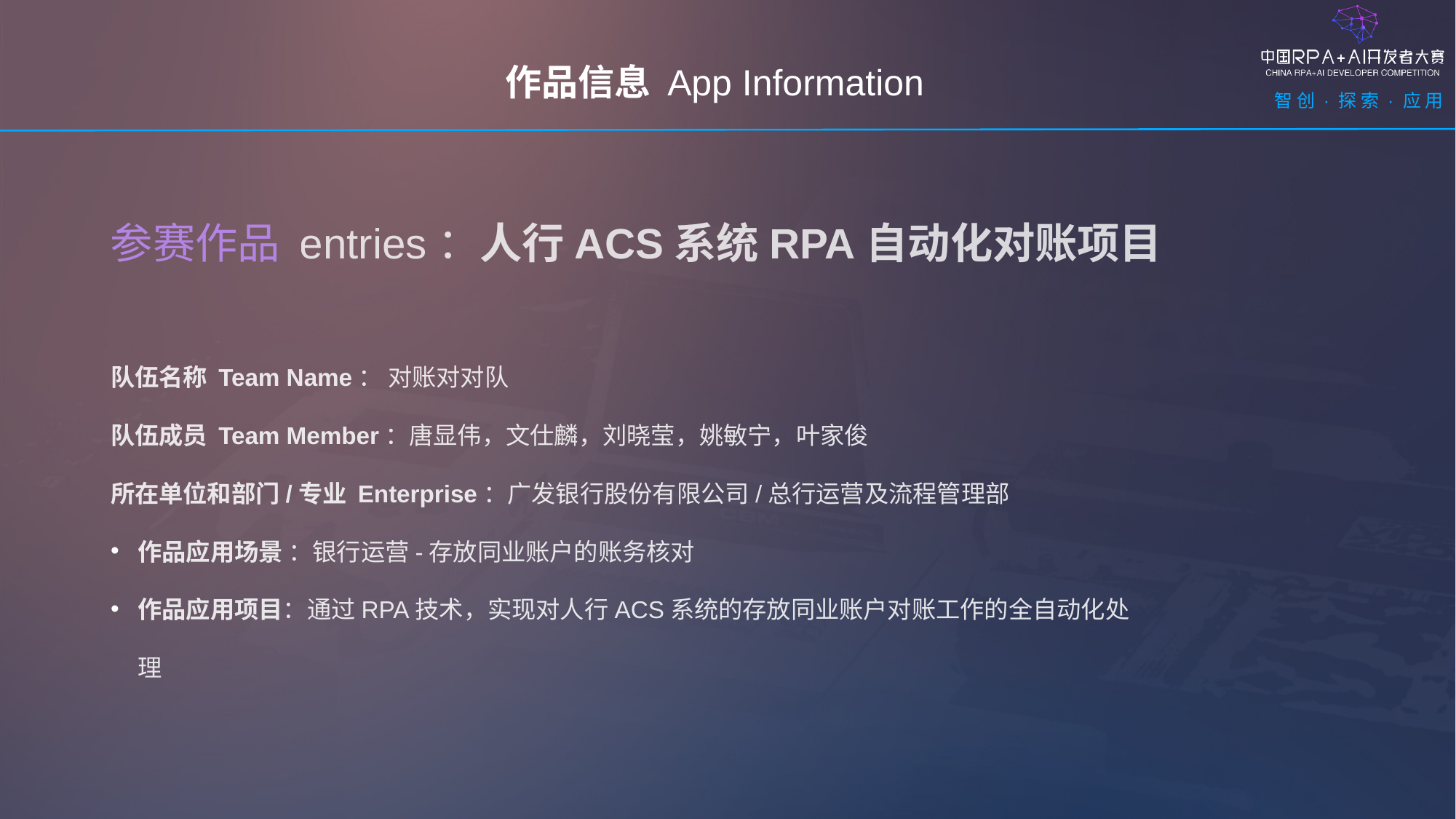

作品信息 App Information
参赛作品 entries：人行ACS系统RPA自动化对账项目
队伍名称 Team Name： 对账对对队
队伍成员 Team Member：唐显伟，文仕麟，刘晓莹，姚敏宁，叶家俊
所在单位和部门/专业 Enterprise：广发银行股份有限公司/总行运营及流程管理部
作品应用场景 ：银行运营-存放同业账户的账务核对
作品应用项目：通过RPA技术，实现对人行ACS系统的存放同业账户对账工作的全自动化处理